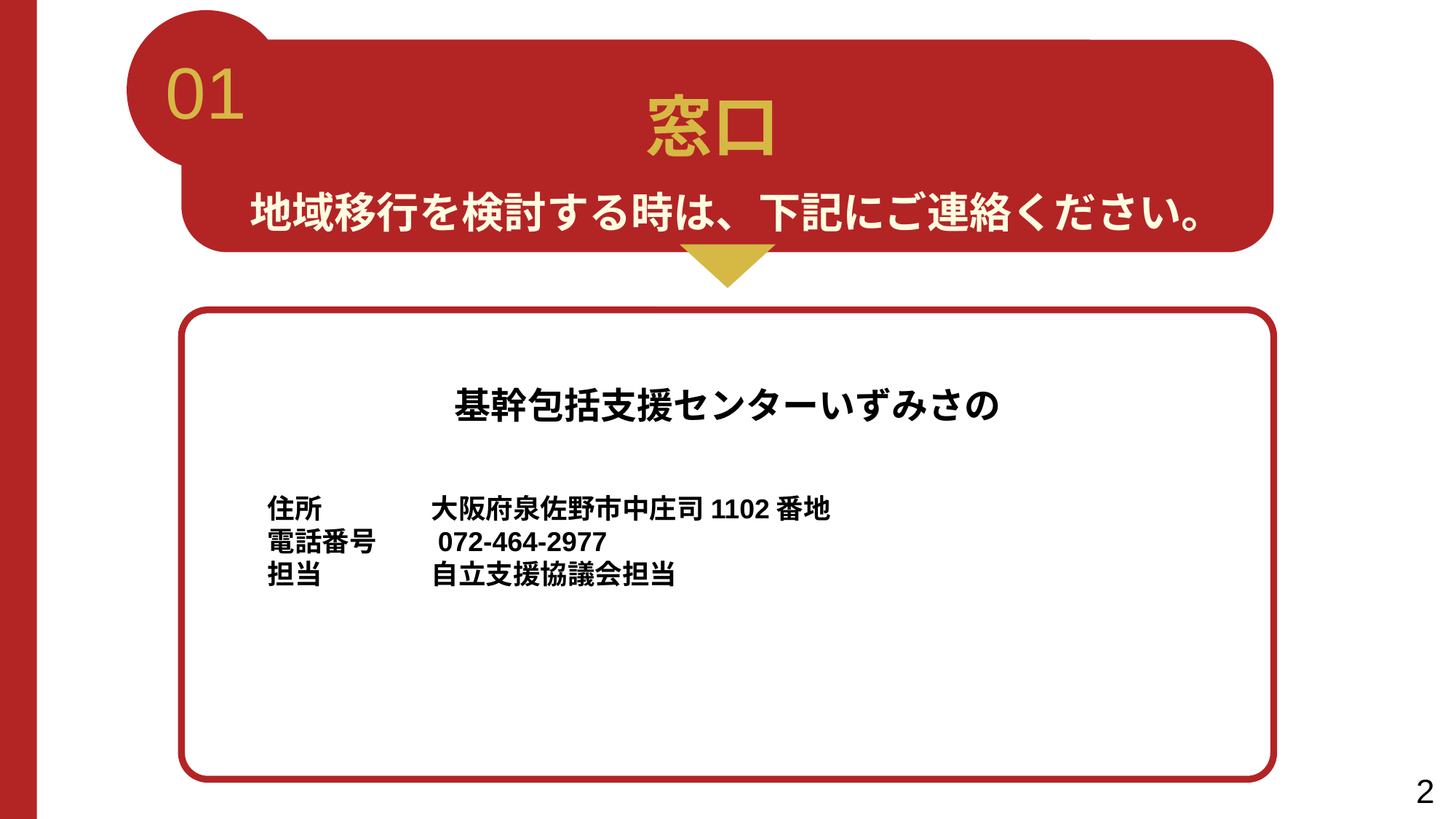

01

窓口
地域移行を検討する時は、下記にご連絡ください。

基幹包括支援センターいずみさの

　　
　　住所　　　　大阪府泉佐野市中庄司1102番地
　　電話番号　　072-464-2977
　　担当　　　　自立支援協議会担当